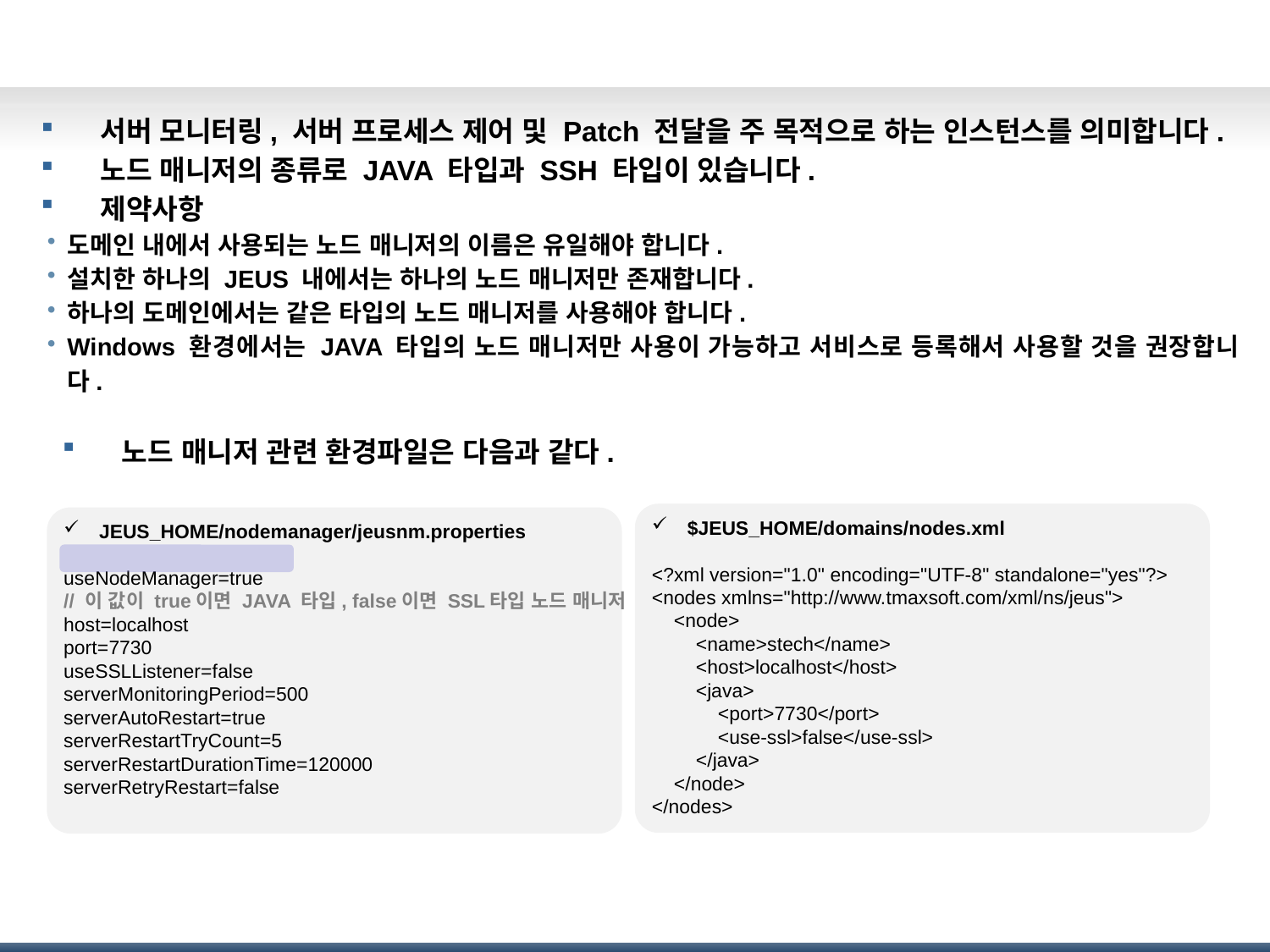

# Node Manager
 서버 모니터링, 서버 프로세스 제어 및 Patch 전달을 주 목적으로 하는 인스턴스를 의미합니다.
 노드 매니저의 종류로 JAVA 타입과 SSH 타입이 있습니다.
 제약사항
도메인 내에서 사용되는 노드 매니저의 이름은 유일해야 합니다.
설치한 하나의 JEUS 내에서는 하나의 노드 매니저만 존재합니다.
하나의 도메인에서는 같은 타입의 노드 매니저를 사용해야 합니다.
Windows 환경에서는 JAVA 타입의 노드 매니저만 사용이 가능하고 서비스로 등록해서 사용할 것을 권장합니다.

 노드 매니저 관련 환경파일은 다음과 같다.
 $JEUS_HOME/domains/nodes.xml

<?xml version="1.0" encoding="UTF-8" standalone="yes"?>
<nodes xmlns="http://www.tmaxsoft.com/xml/ns/jeus">
    <node>
        <name>stech</name>
        <host>localhost</host>
        <java>
            <port>7730</port>
            <use-ssl>false</use-ssl>
        </java>
    </node>
</nodes>
 JEUS_HOME/nodemanager/jeusnm.properties

useNodeManager=true
// 이 값이 true이면 JAVA 타입, false이면 SSL타입 노드 매니저
host=localhost
port=7730
useSSLListener=false
serverMonitoringPeriod=500
serverAutoRestart=true
serverRestartTryCount=5
serverRestartDurationTime=120000
serverRetryRestart=false